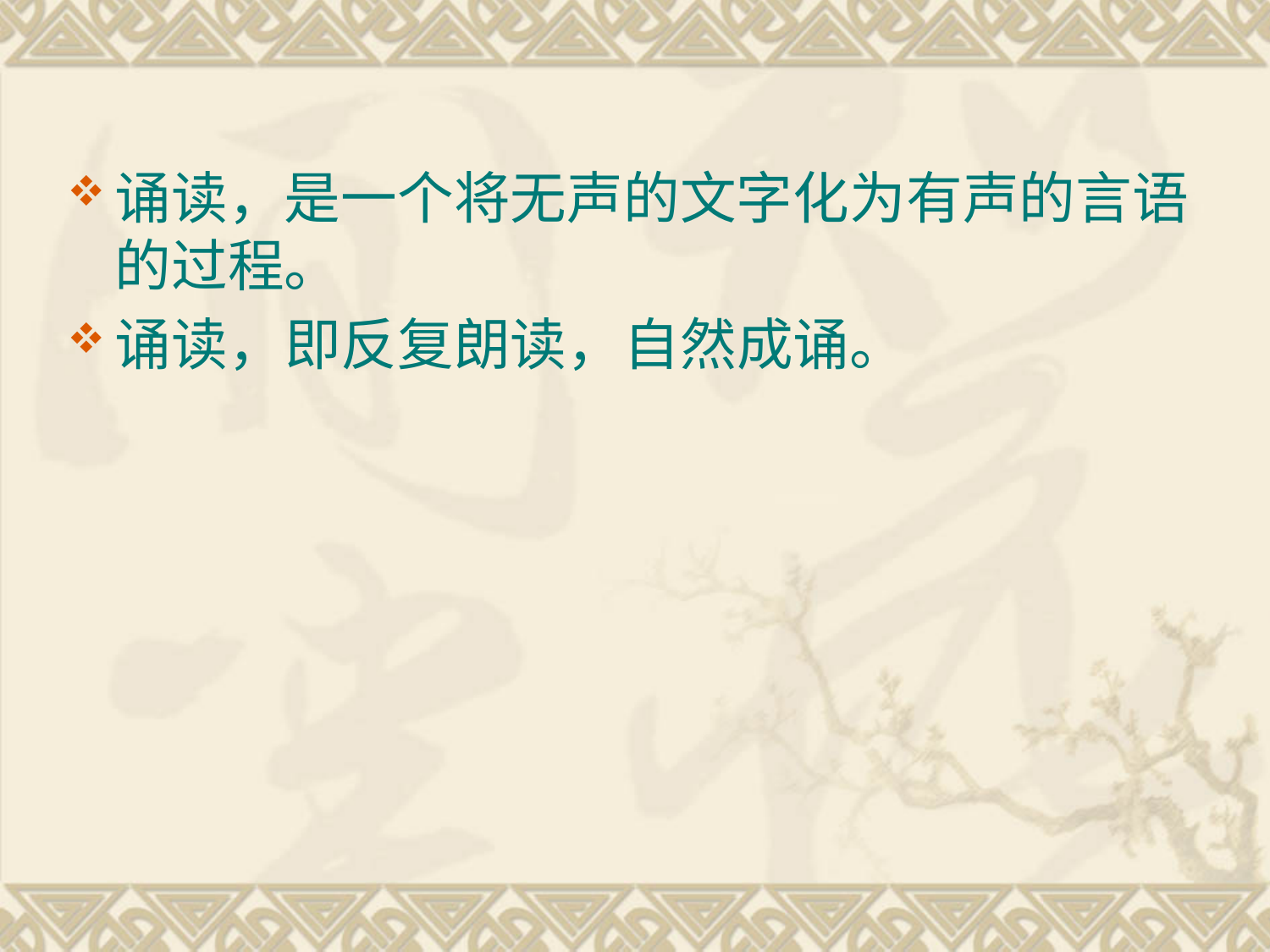

诵读，是一个将无声的文字化为有声的言语的过程。
诵读，即反复朗读，自然成诵。